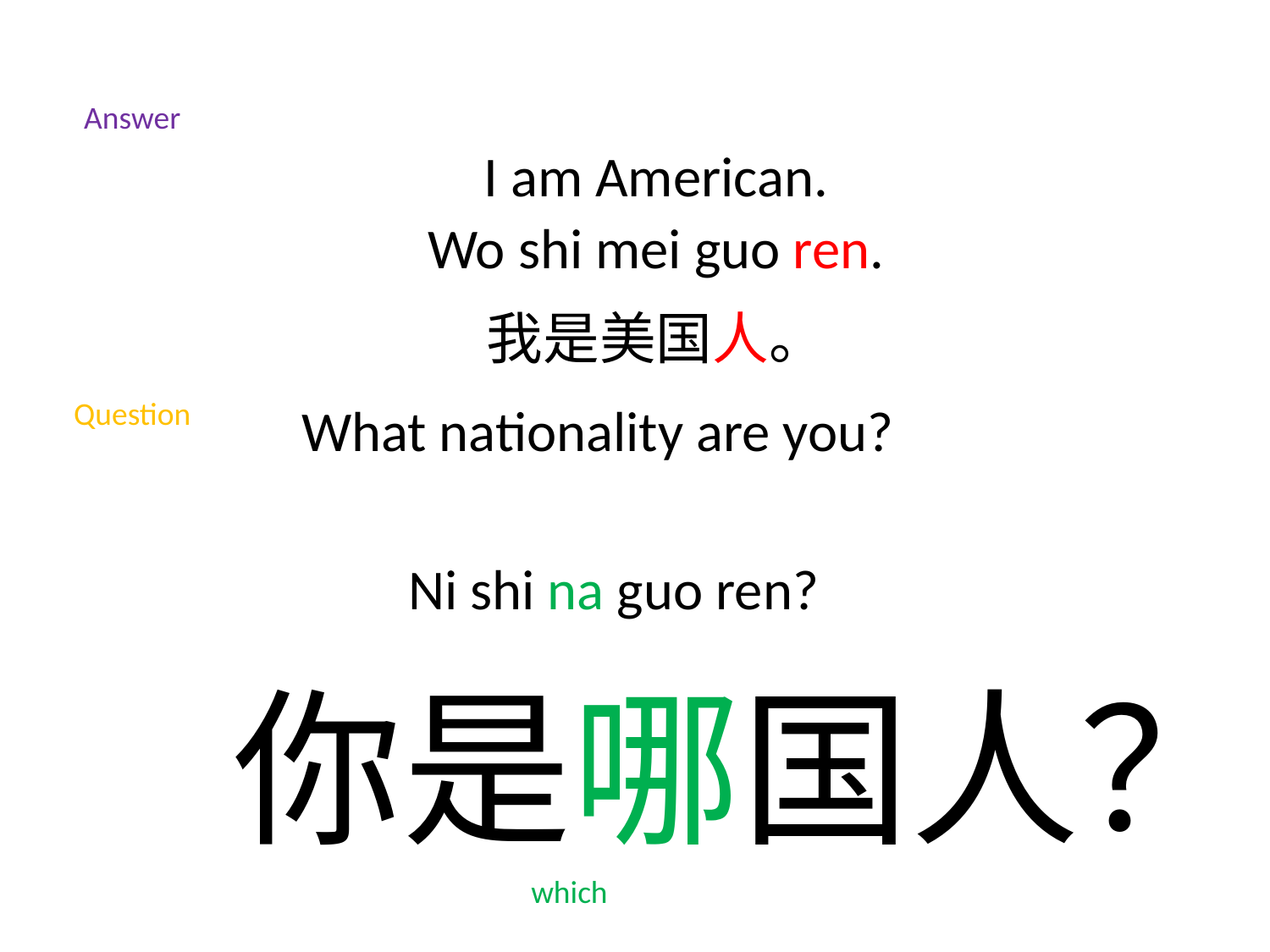

# Answer
I am American.
Wo shi mei guo ren.
我是美国人。
Question
What nationality are you?
Ni shi na guo ren?
你是哪国人？
which